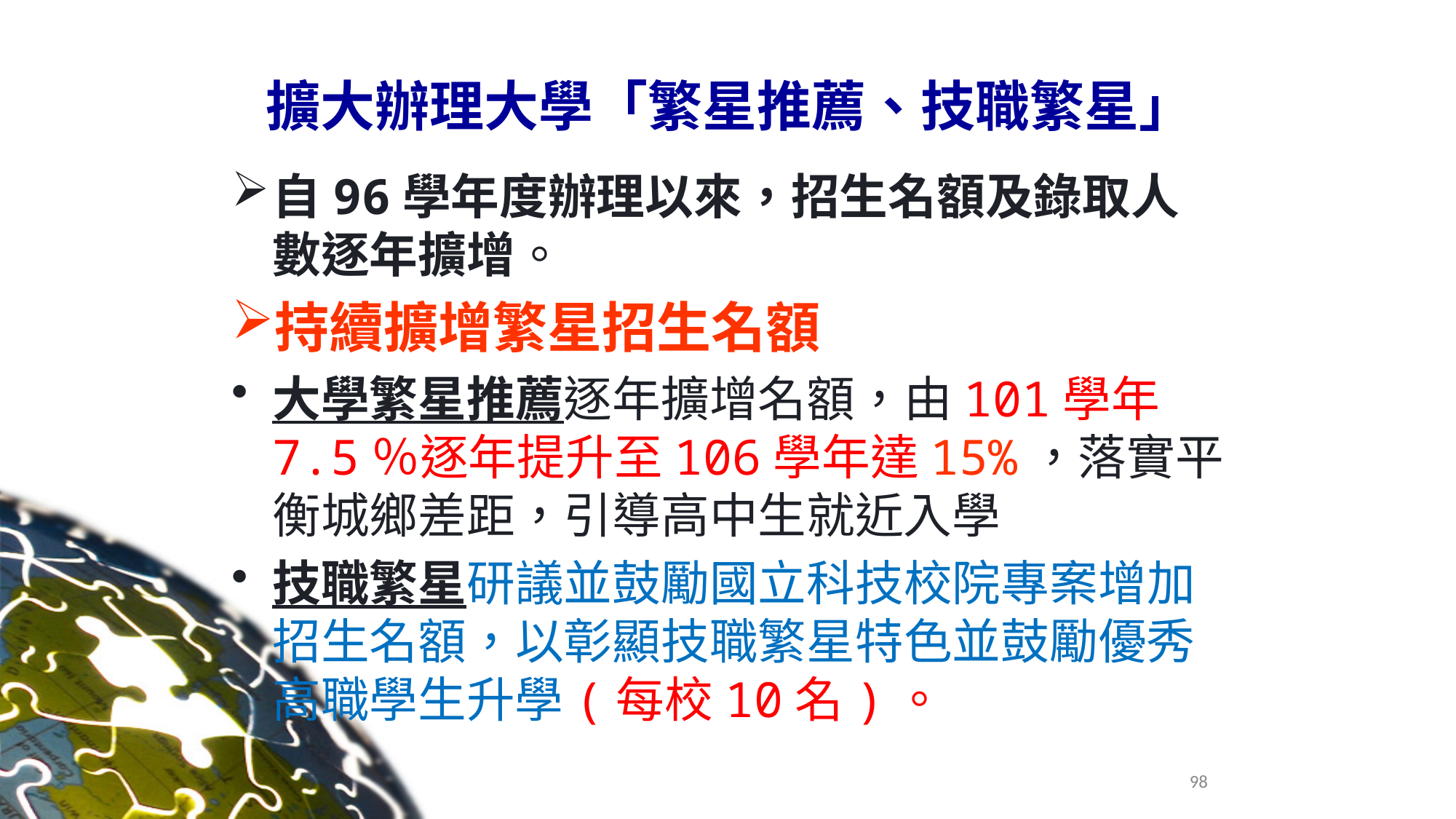

擴大辦理大學「繁星推薦、技職繁星」
自96學年度辦理以來，招生名額及錄取人數逐年擴增。
持續擴增繁星招生名額
大學繁星推薦逐年擴增名額，由101學年7.5％逐年提升至106學年達15%，落實平衡城鄉差距，引導高中生就近入學
技職繁星研議並鼓勵國立科技校院專案增加招生名額，以彰顯技職繁星特色並鼓勵優秀高職學生升學(每校10名)。

98